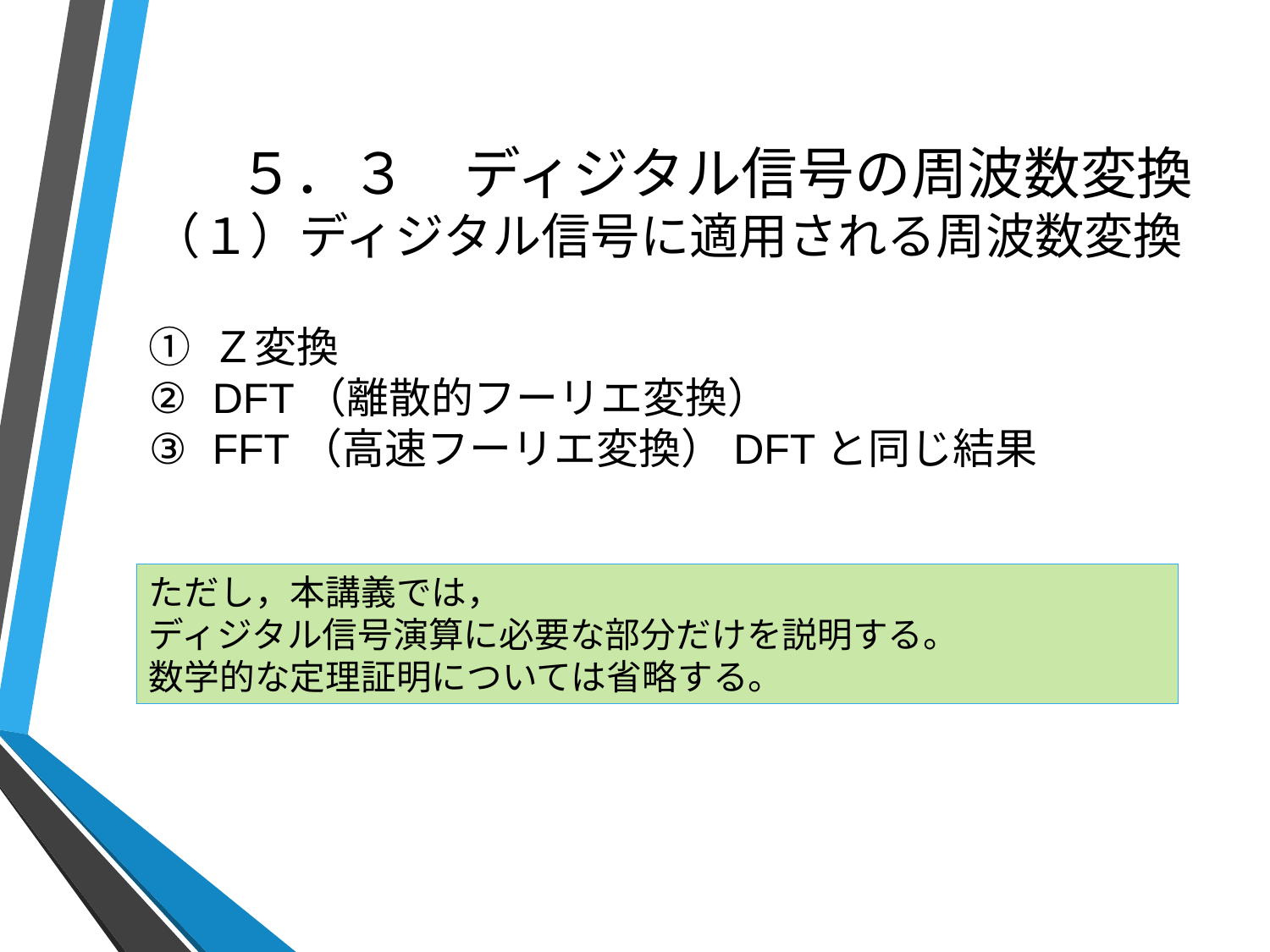

# ５．３　ディジタル信号の周波数変換 （１）ディジタル信号に適用される周波数変換
Ｚ変換
DFT（離散的フーリエ変換）
FFT（高速フーリエ変換）DFTと同じ結果
ただし，本講義では，
ディジタル信号演算に必要な部分だけを説明する。
数学的な定理証明については省略する。